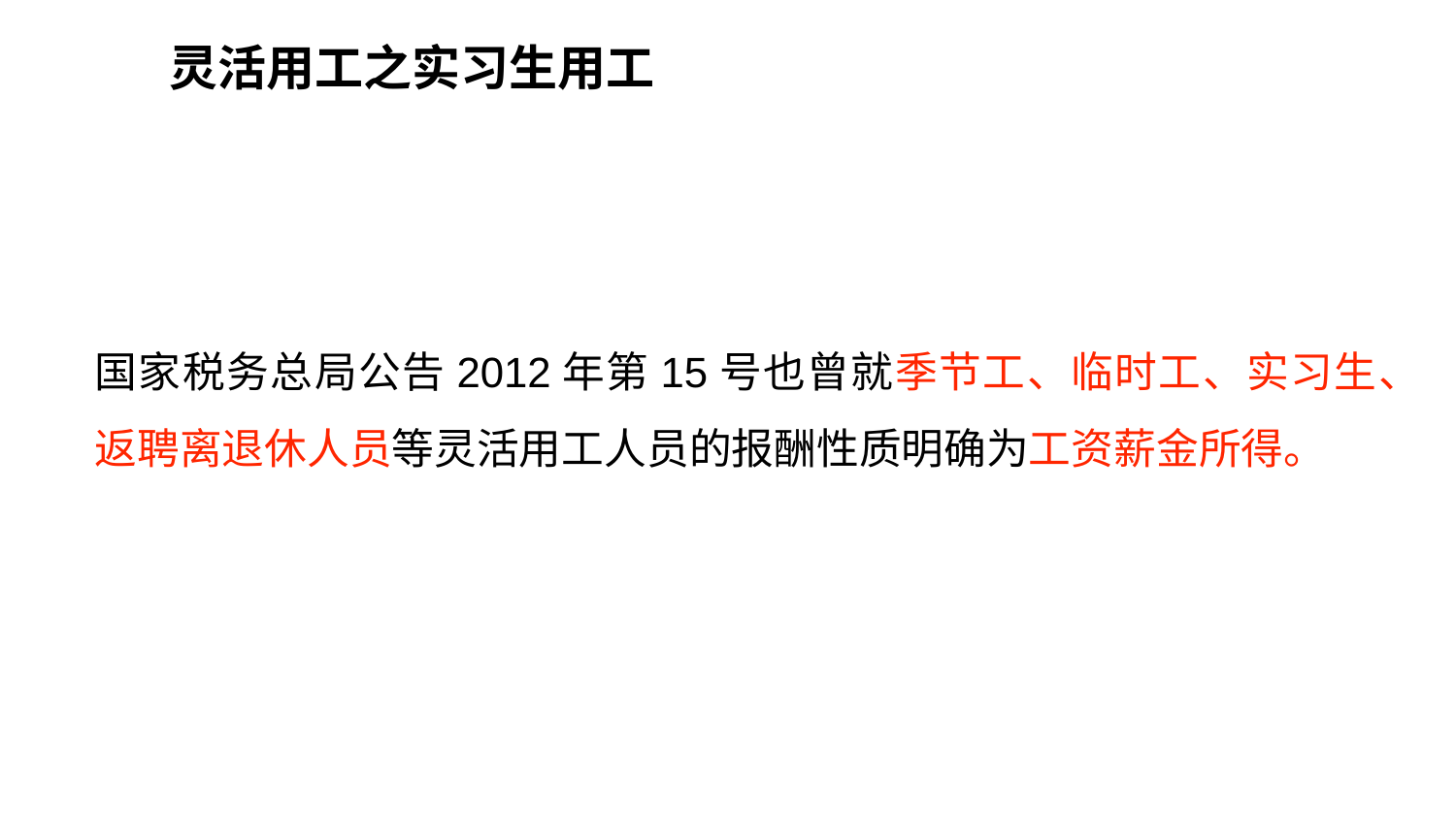

# 灵活用工之实习生用工
国家税务总局公告2012年第15号也曾就季节工、临时工、实习生、返聘离退休人员等灵活用工人员的报酬性质明确为工资薪金所得。